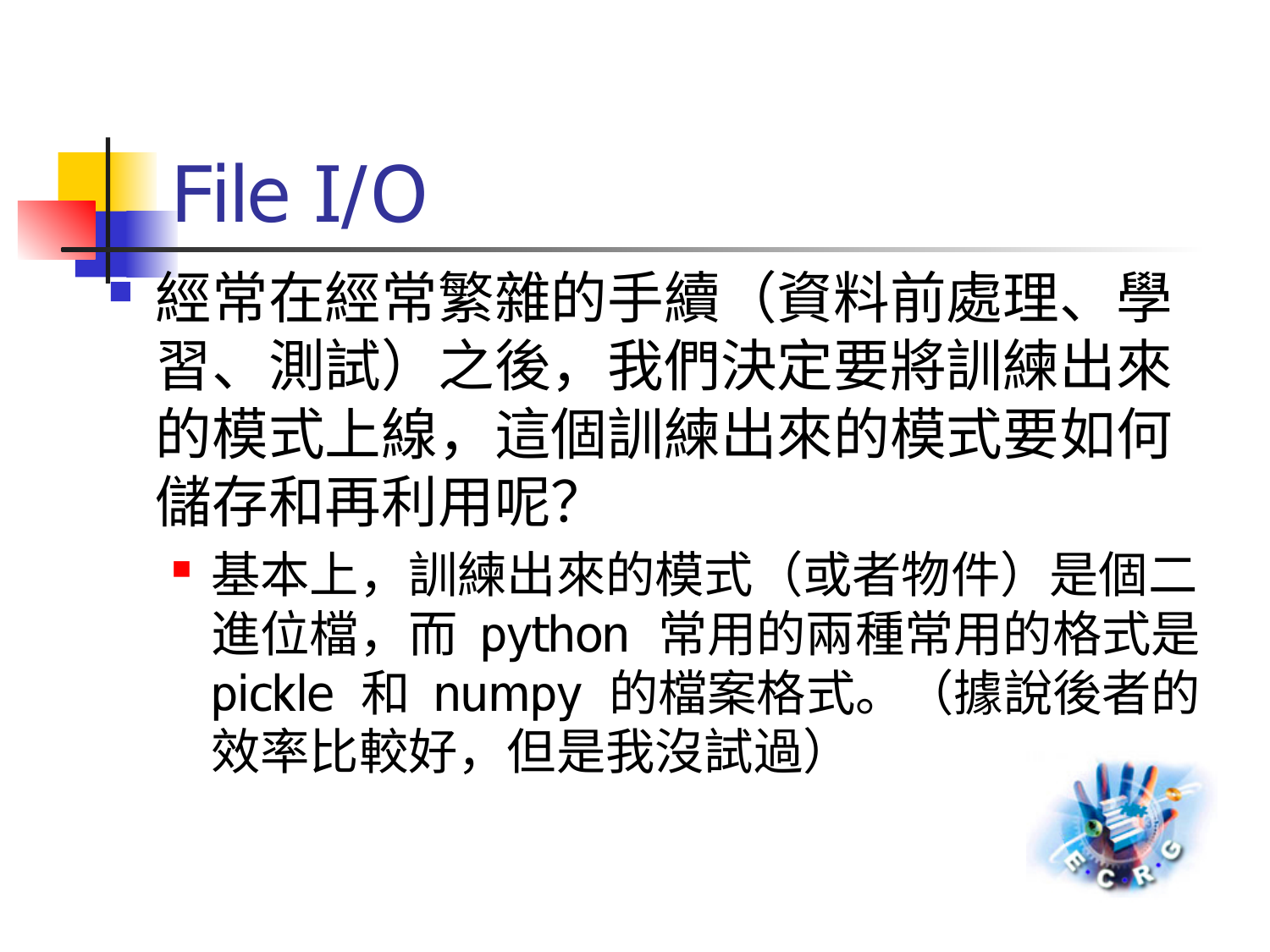

# File I/O
經常在經常繁雜的手續（資料前處理、學習、測試）之後，我們決定要將訓練出來的模式上線，這個訓練出來的模式要如何儲存和再利用呢？
基本上，訓練出來的模式（或者物件）是個二進位檔，而 python 常用的兩種常用的格式是 pickle 和 numpy 的檔案格式。（據說後者的效率比較好，但是我沒試過）